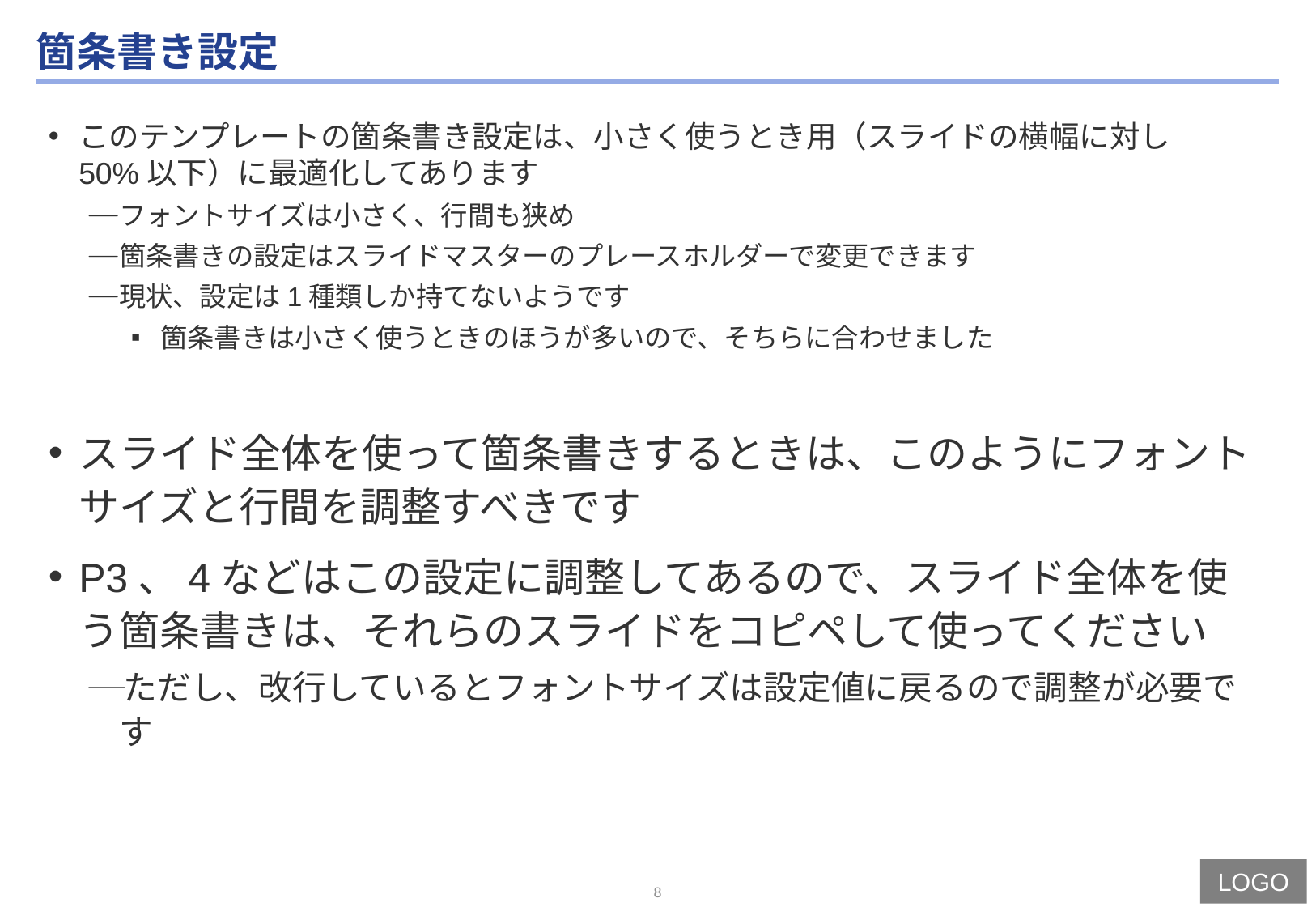

# 箇条書き設定
このテンプレートの箇条書き設定は、小さく使うとき用（スライドの横幅に対し
50%以下）に最適化してあります
フォントサイズは小さく、行間も狭め
箇条書きの設定はスライドマスターのプレースホルダーで変更できます
現状、設定は1種類しか持てないようです
箇条書きは小さく使うときのほうが多いので、そちらに合わせました

スライド全体を使って箇条書きするときは、このようにフォントサイズと行間を調整すべきです
P3、4などはこの設定に調整してあるので、スライド全体を使う箇条書きは、それらのスライドをコピペして使ってください
ただし、改行しているとフォントサイズは設定値に戻るので調整が必要です